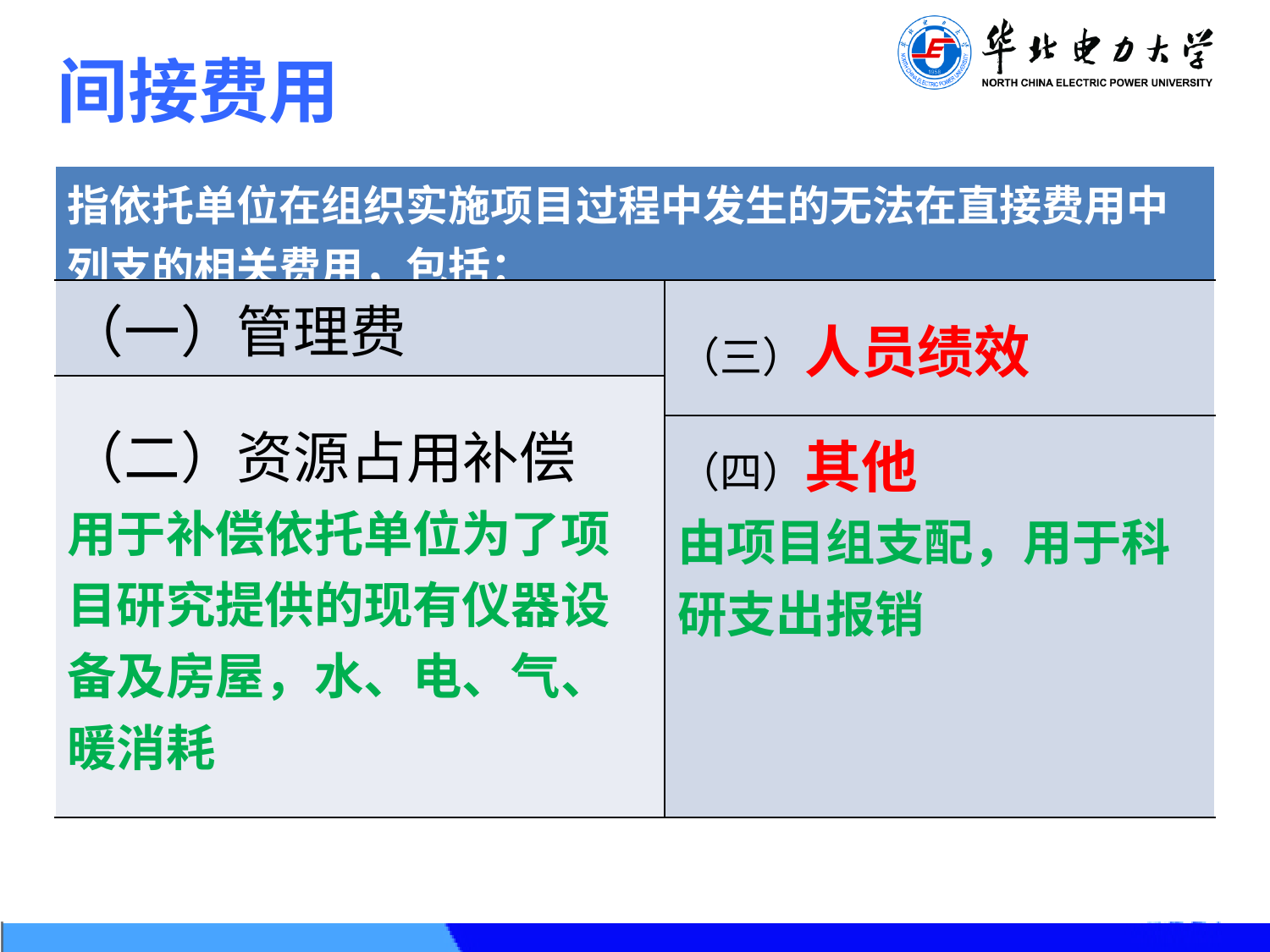

间接费用
| 指依托单位在组织实施项目过程中发生的无法在直接费用中列支的相关费用，包括： |  |
| --- | --- |
| （一）管理费 | （三）人员绩效 |
| （二）资源占用补偿 用于补偿依托单位为了项目研究提供的现有仪器设备及房屋，水、电、气、暖消耗 |  |
|  | （四）其他 由项目组支配，用于科研支出报销 |